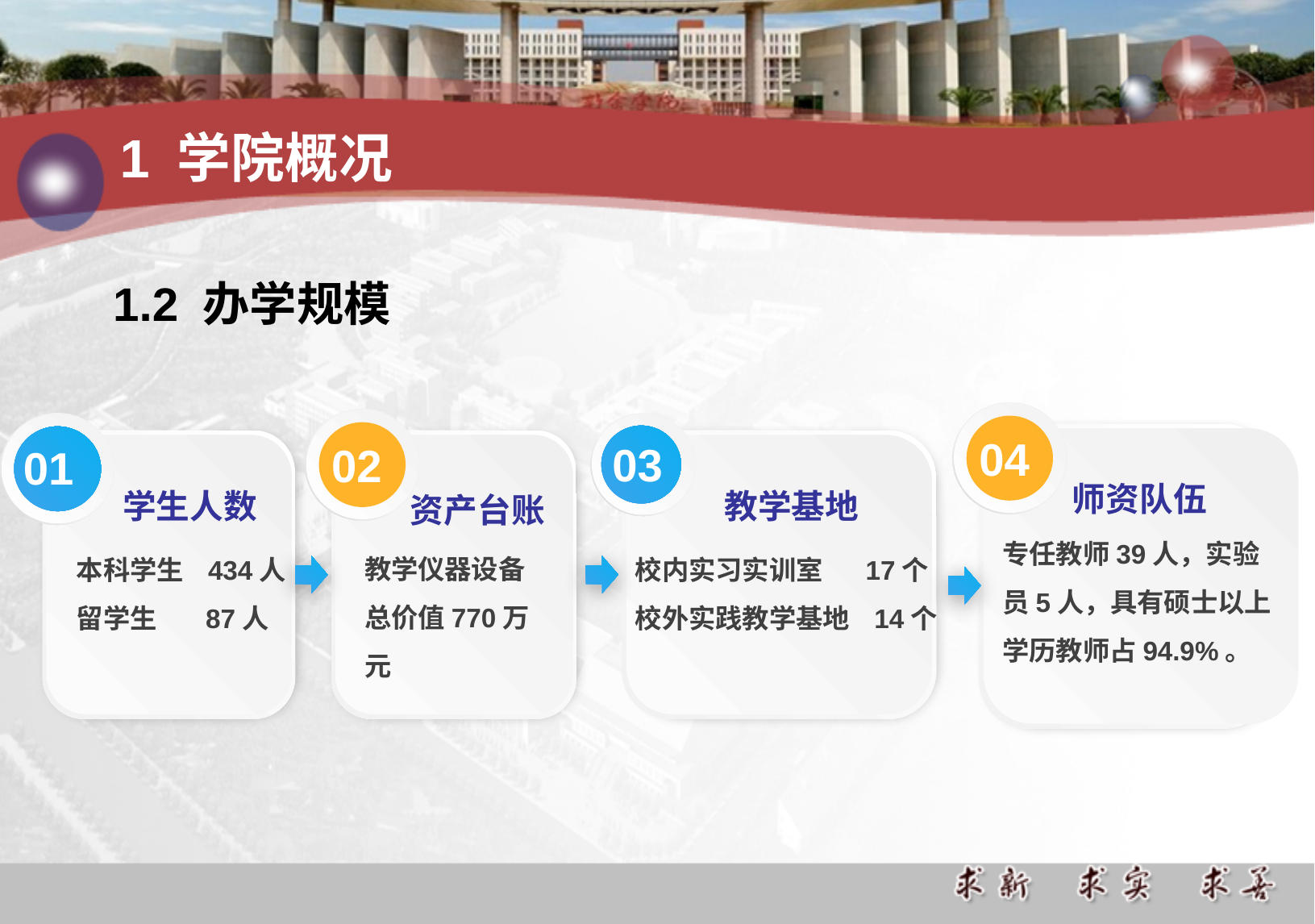

1 学院概况
1.2 办学规模

04

02

03

01

师资队伍
专任教师39人，实验员5人，具有硕士以上学历教师占94.9%。
学生人数
本科学生   434人
留学生       87人
教学基地
校内实习实训室      17个
校外实践教学基地   14个
资产台账
教学仪器设备总价值770万元